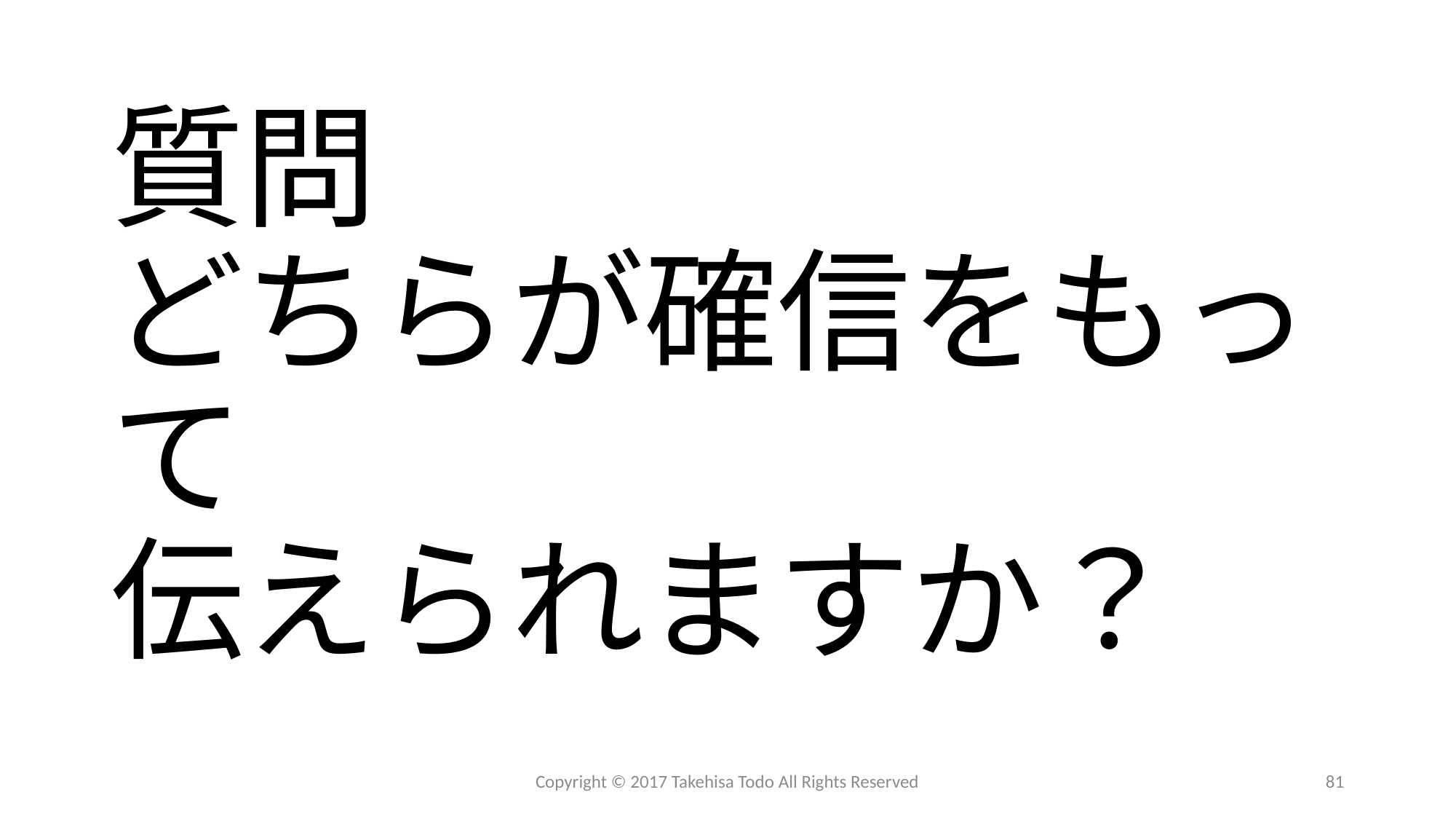

# 質問 どちらが確信をもって 伝えられますか？
Copyright © 2017 Takehisa Todo All Rights Reserved
81